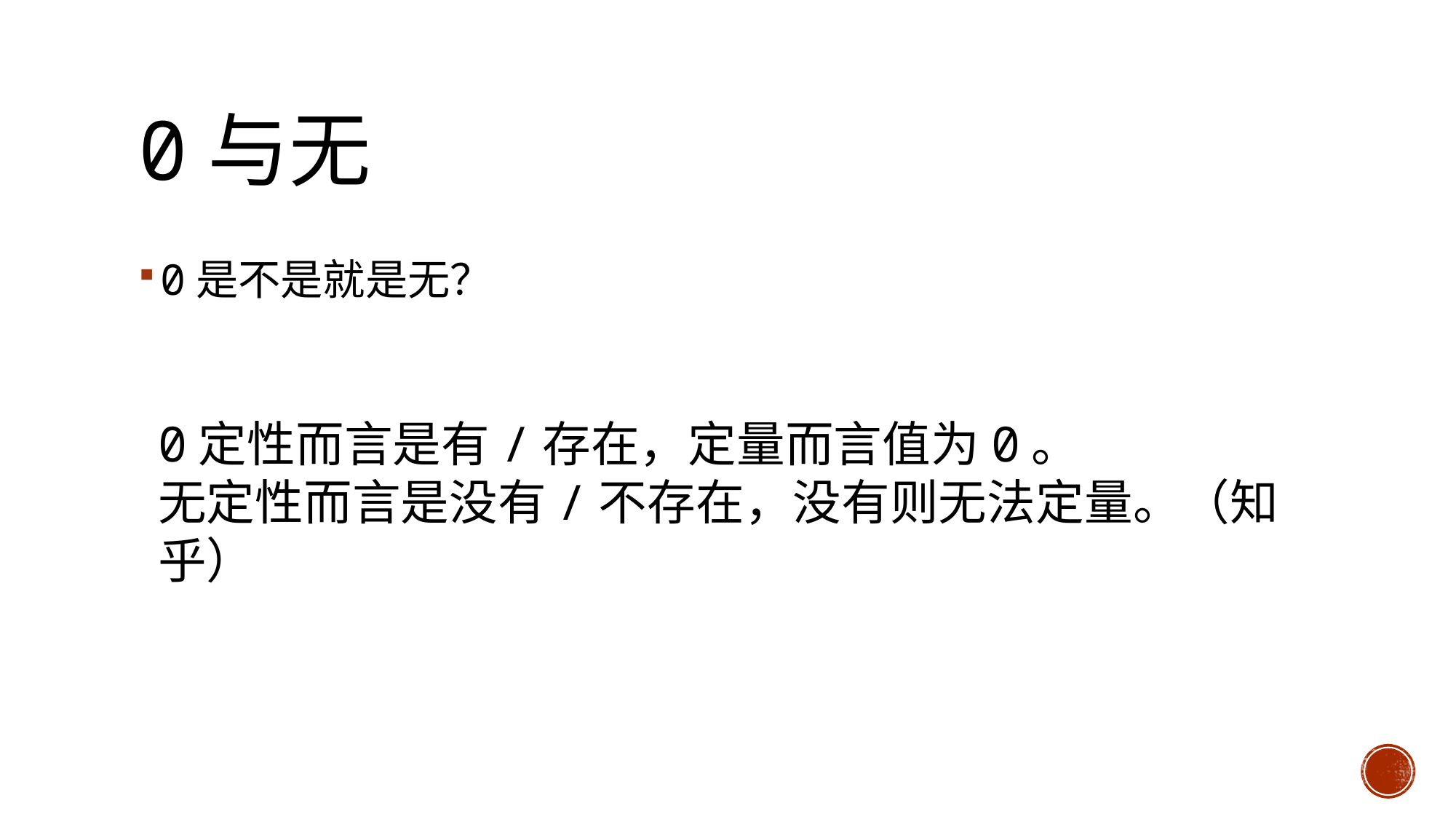

# 0与无
0是不是就是无？
0定性而言是有/存在，定量而言值为0。
无定性而言是没有/不存在，没有则无法定量。（知乎）